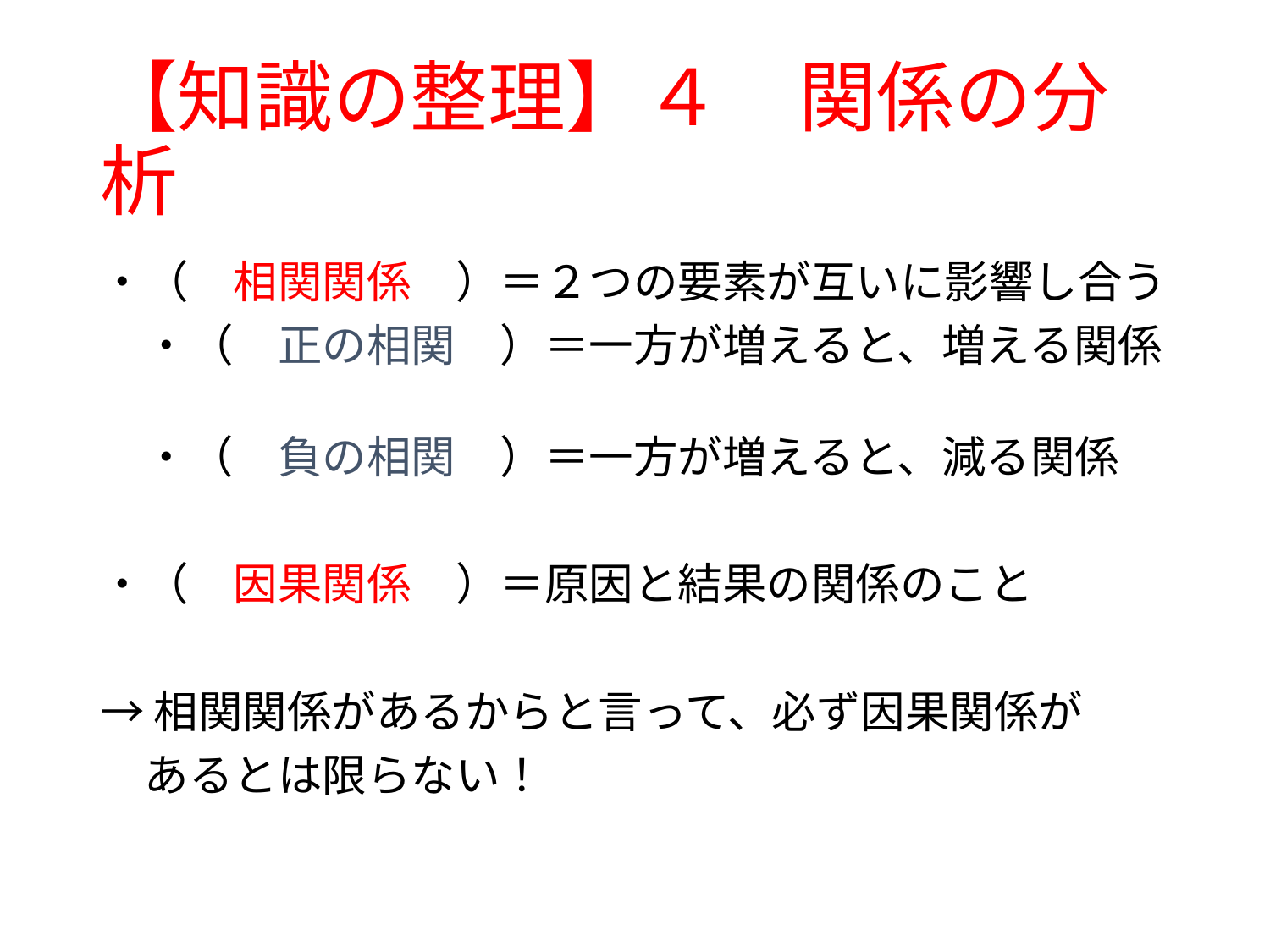

# 【知識の整理】４　関係の分析
・（　相関関係　）＝２つの要素が互いに影響し合う
　・（　正の相関　）＝一方が増えると、増える関係
　・（　負の相関　）＝一方が増えると、減る関係

・（　因果関係　）＝原因と結果の関係のこと

→相関関係があるからと言って、必ず因果関係が
　あるとは限らない！